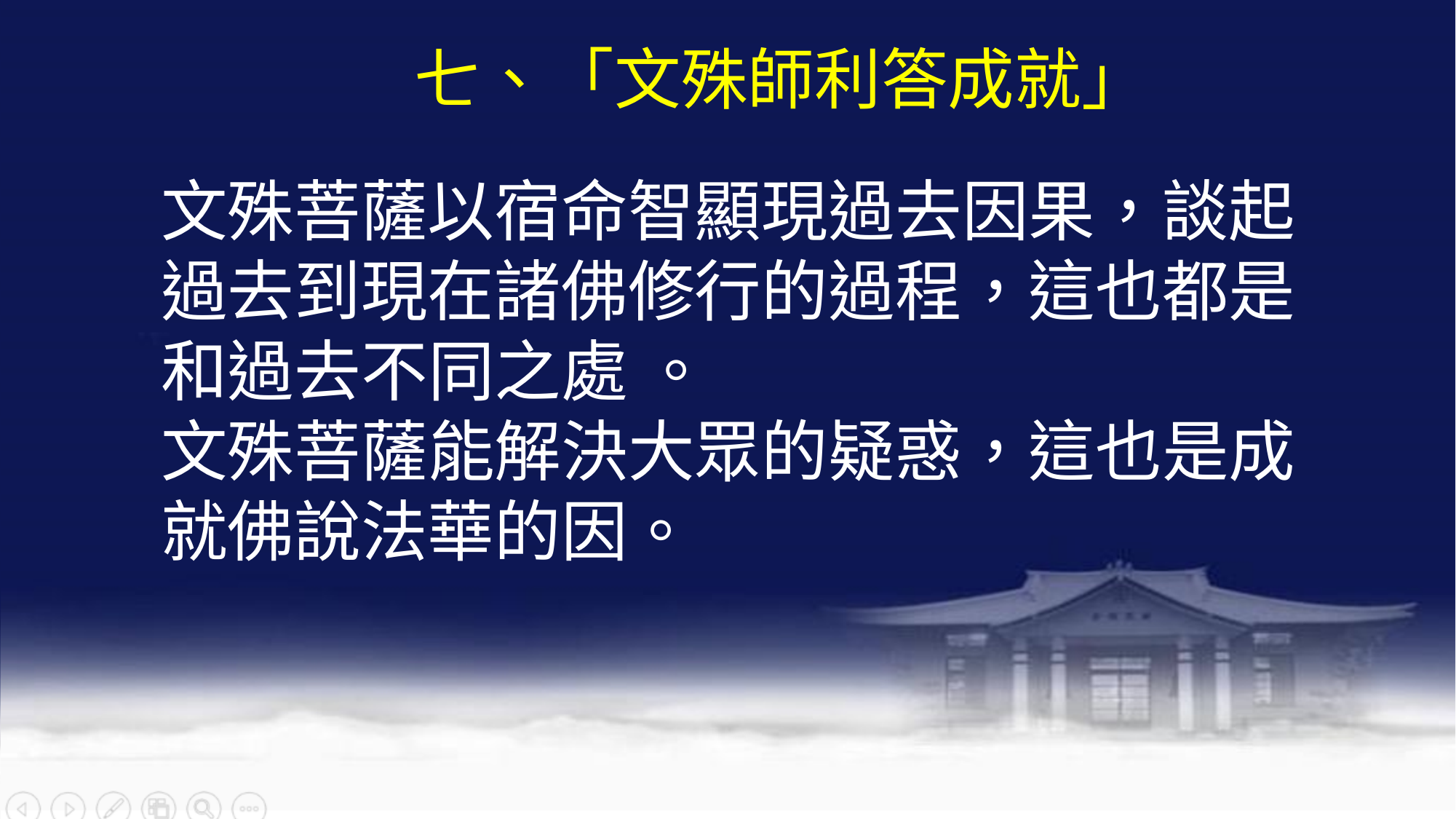

七、「文殊師利答成就」

文殊菩薩以宿命智顯現過去因果，談起過去到現在諸佛修行的過程，這也都是和過去不同之處 。
文殊菩薩能解決大眾的疑惑，這也是成就佛說法華的因。